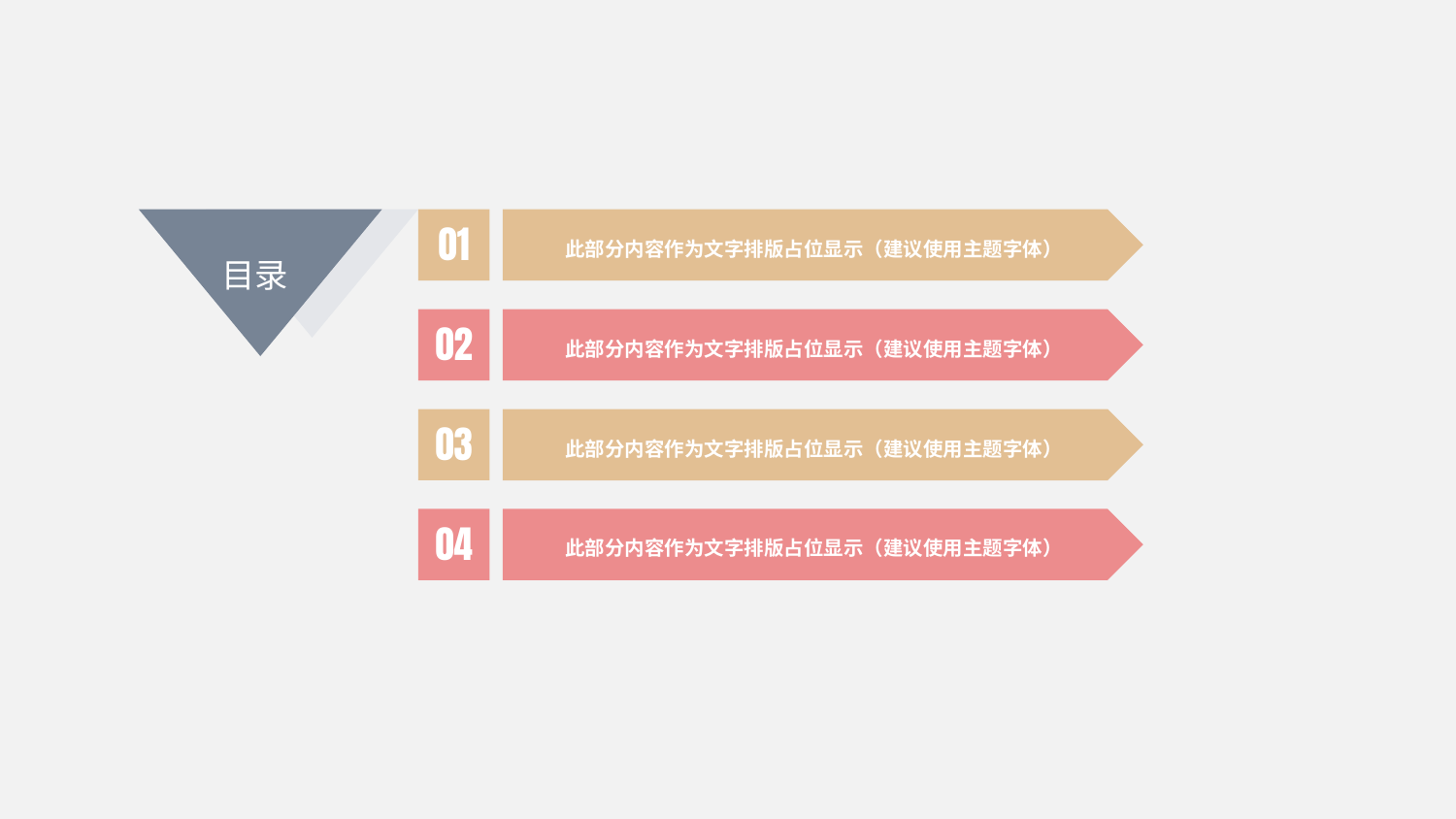

目录
01
此部分内容作为文字排版占位显示（建议使用主题字体）
02
此部分内容作为文字排版占位显示（建议使用主题字体）
03
此部分内容作为文字排版占位显示（建议使用主题字体）
04
此部分内容作为文字排版占位显示（建议使用主题字体）